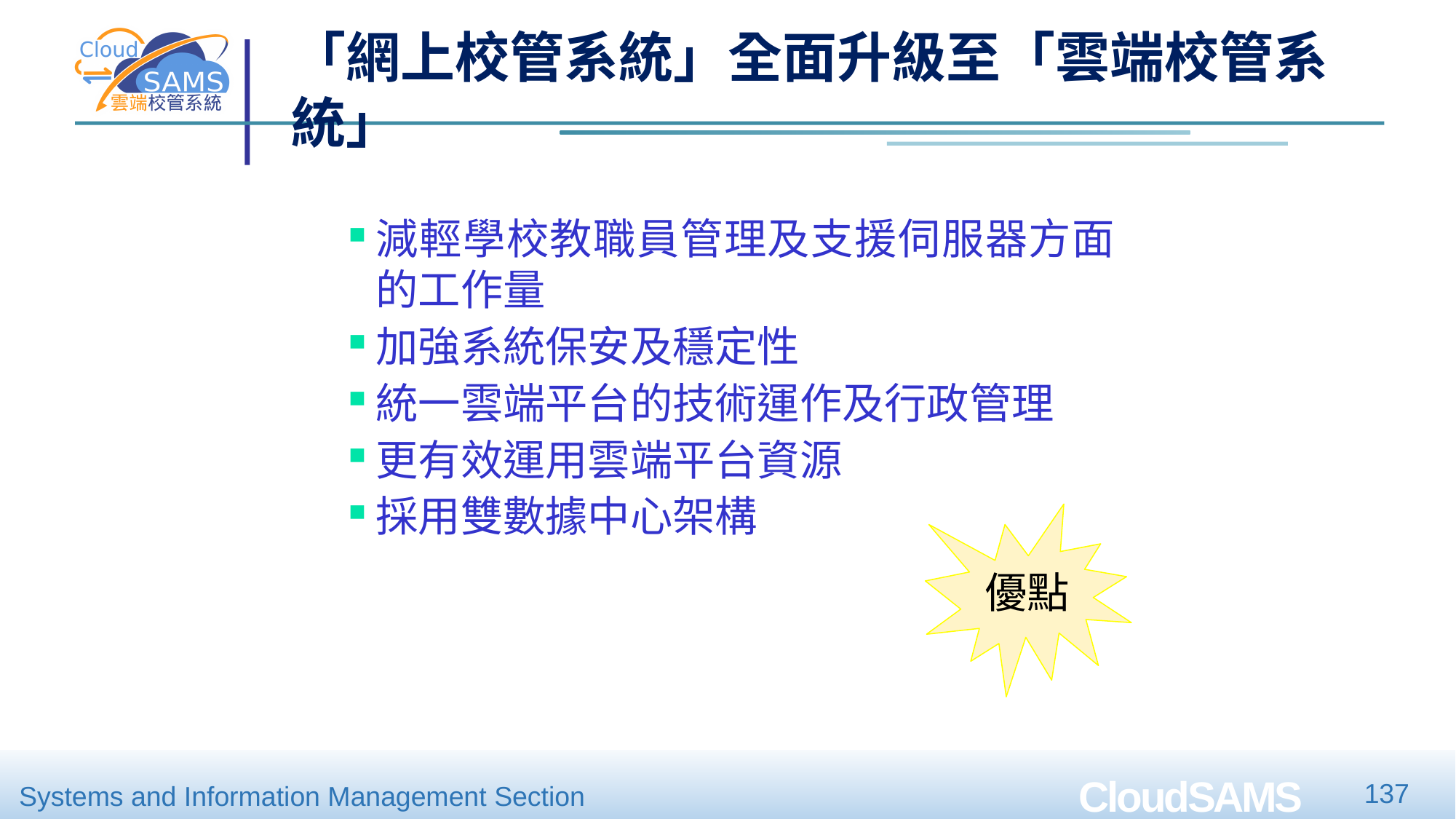

「網上校管系統」全面升級至「雲端校管系統」

減輕學校教職員管理及支援伺服器方面的工作量
加強系統保安及穩定性
統一雲端平台的技術運作及行政管理
更有效運用雲端平台資源
採用雙數據中心架構

優點
137